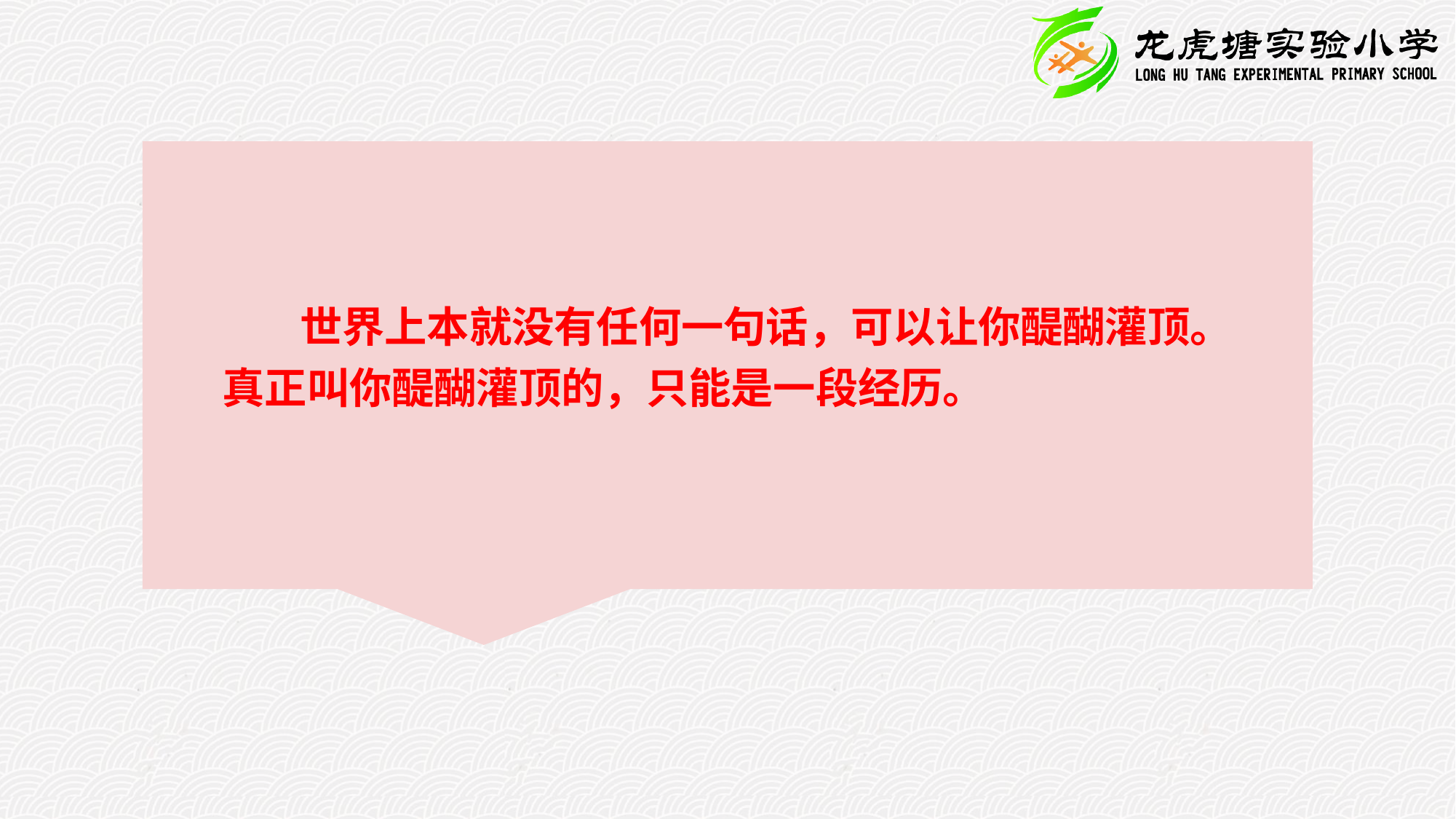

世界上本就没有任何一句话，可以让你醍醐灌顶。
真正叫你醍醐灌顶的，只能是一段经历。